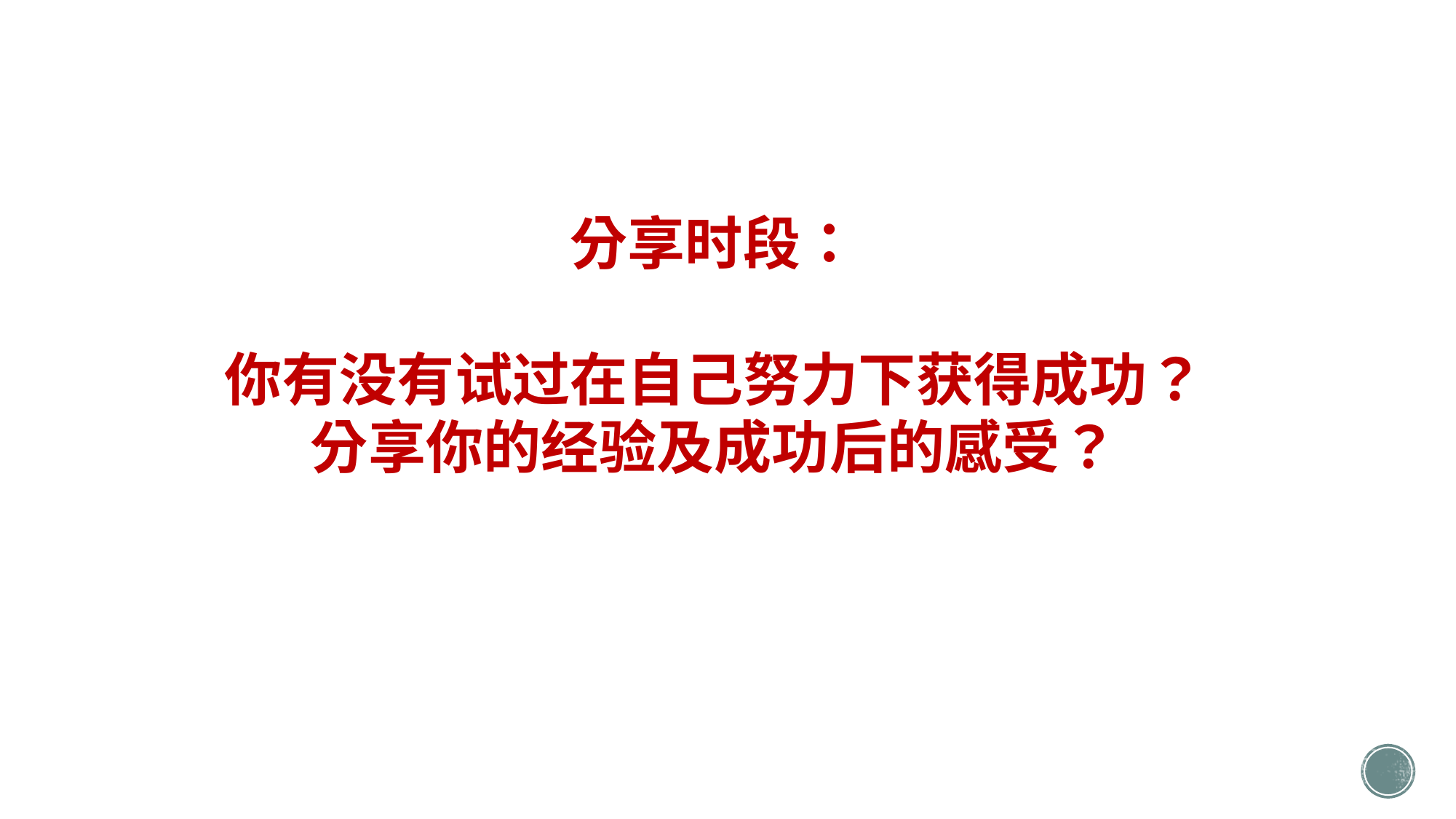

分享时段：

你有没有试过在自己努力下获得成功？
分享你的经验及成功后的感受？